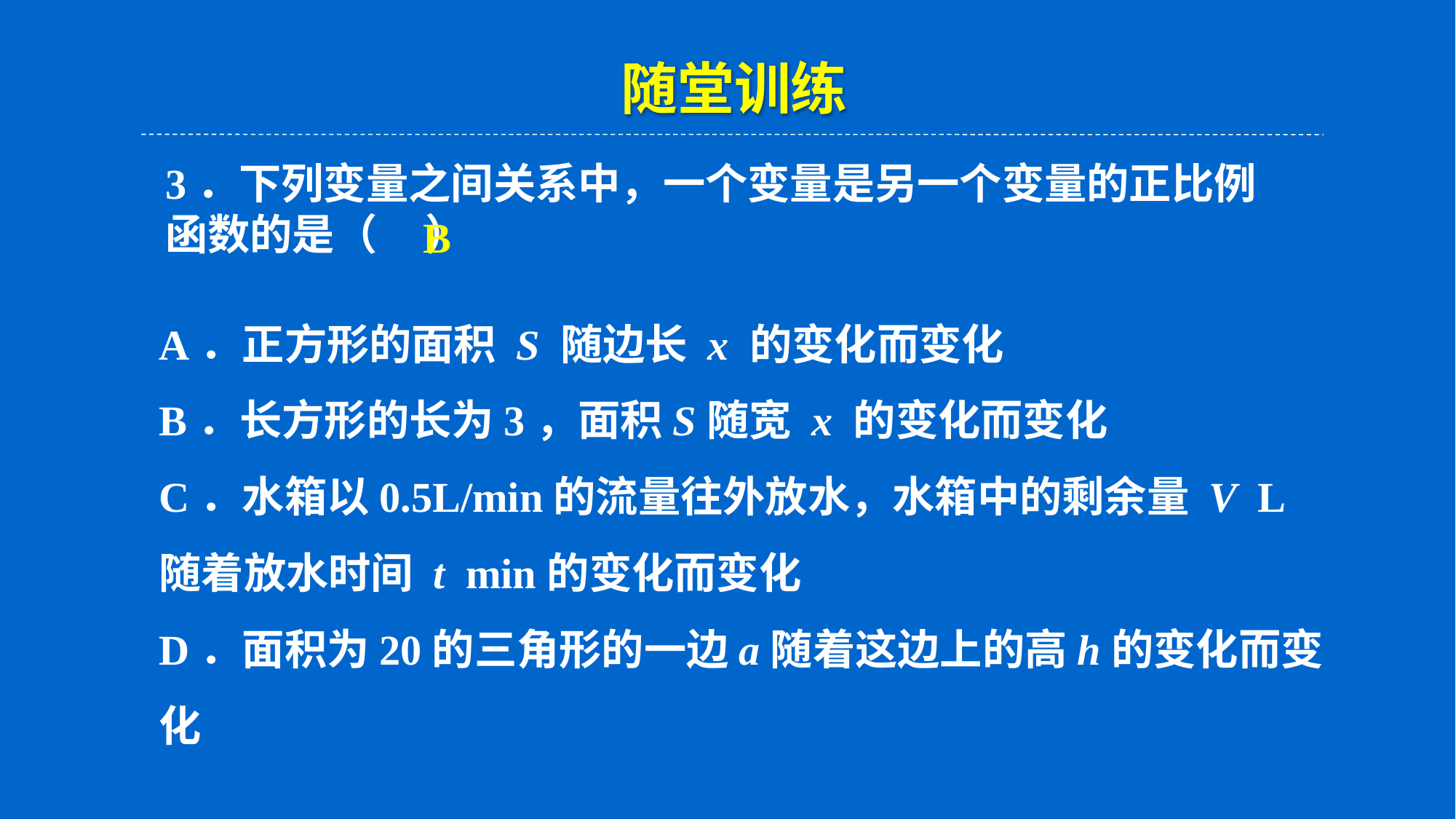

随堂训练
3．下列变量之间关系中，一个变量是另一个变量的正比例函数的是（     ）
B
A．正方形的面积 S 随边长 x 的变化而变化
B．长方形的长为3，面积S随宽 x 的变化而变化
C．水箱以0.5L/min的流量往外放水，水箱中的剩余量 V  L
随着放水时间 t  min的变化而变化
D．面积为20的三角形的一边a随着这边上的高h的变化而变化